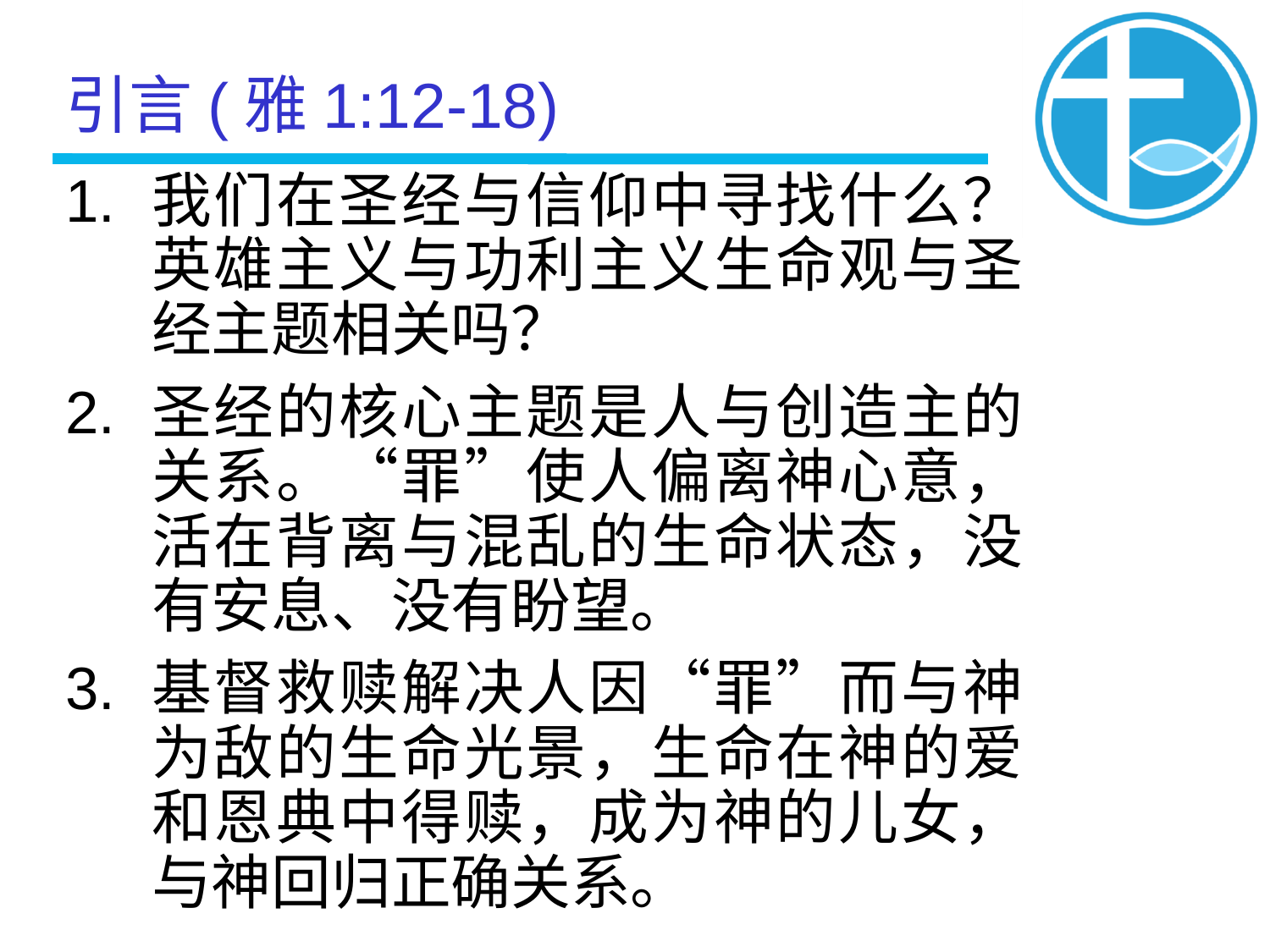

引言(雅1:12-18)

我们在圣经与信仰中寻找什么？英雄主义与功利主义生命观与圣经主题相关吗？
圣经的核心主题是人与创造主的关系。“罪”使人偏离神心意，活在背离与混乱的生命状态，没有安息、没有盼望。
基督救赎解决人因“罪”而与神为敌的生命光景，生命在神的爱和恩典中得赎，成为神的儿女，与神回归正确关系。